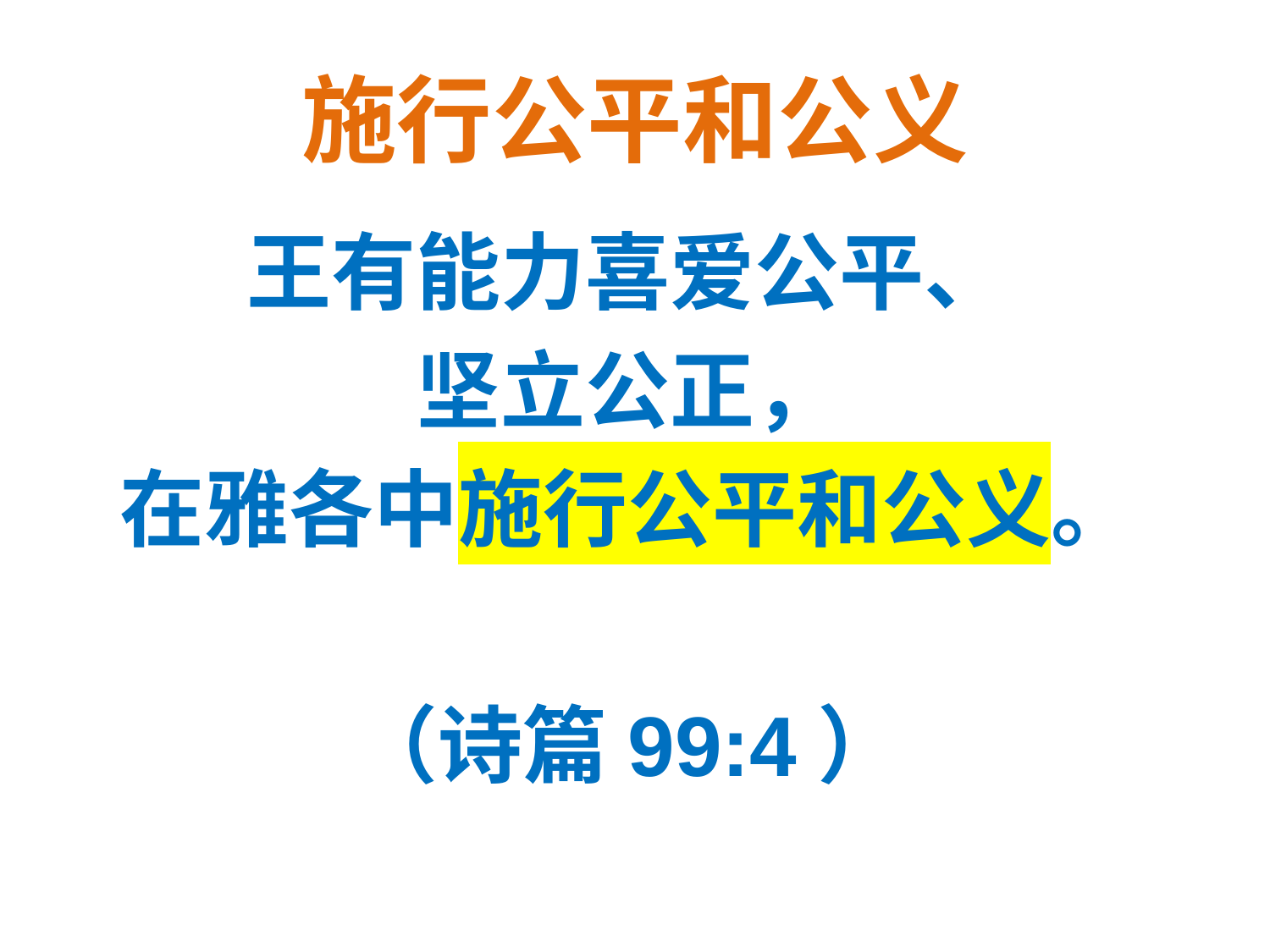

# 施行公平和公义
王有能力喜爱公平、
坚立公正，
在雅各中施行公平和公义。

（诗篇99:4）